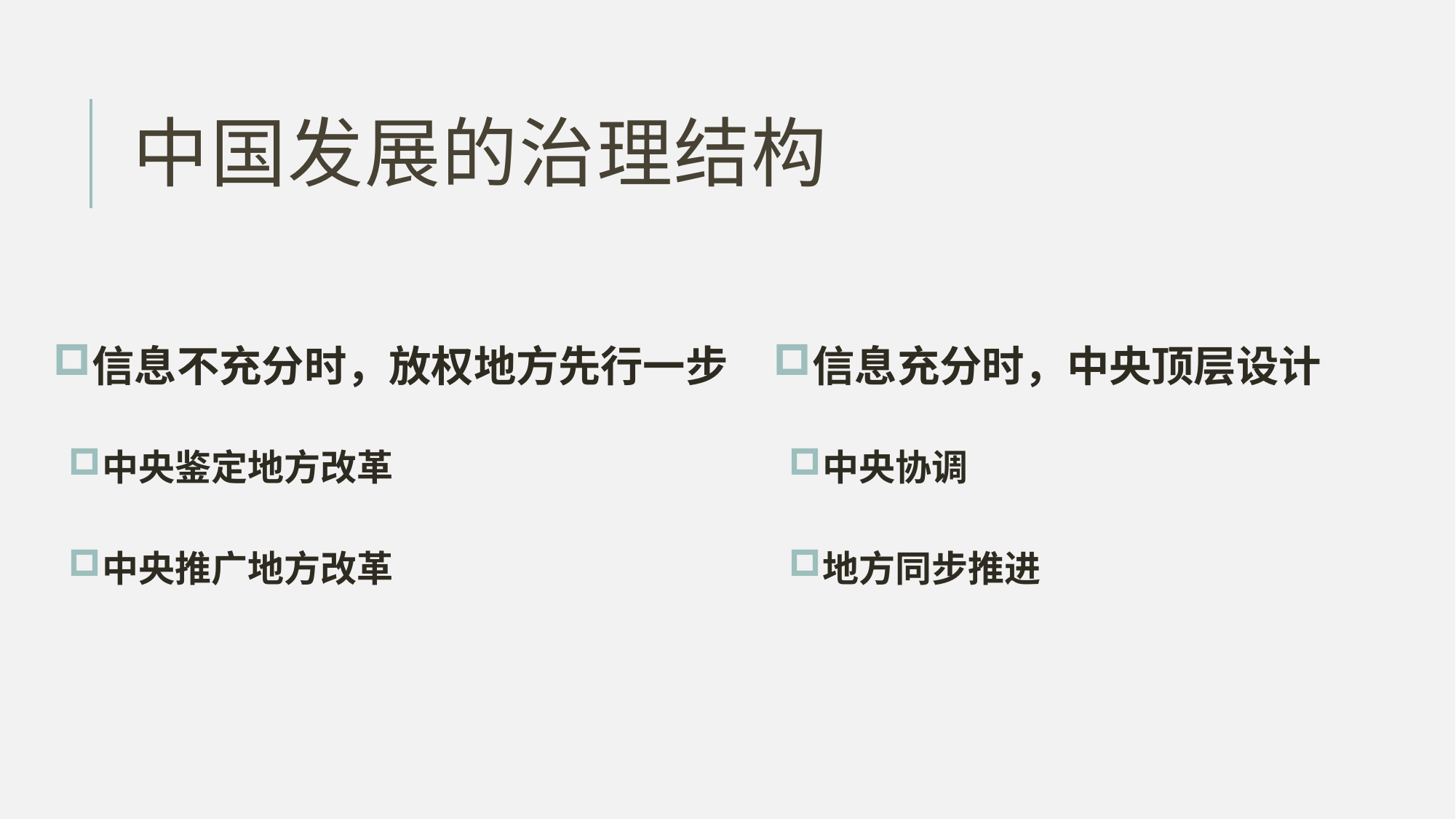

# 中国发展的治理结构
信息不充分时，放权地方先行一步
中央鉴定地方改革
中央推广地方改革

信息充分时，中央顶层设计
中央协调
地方同步推进